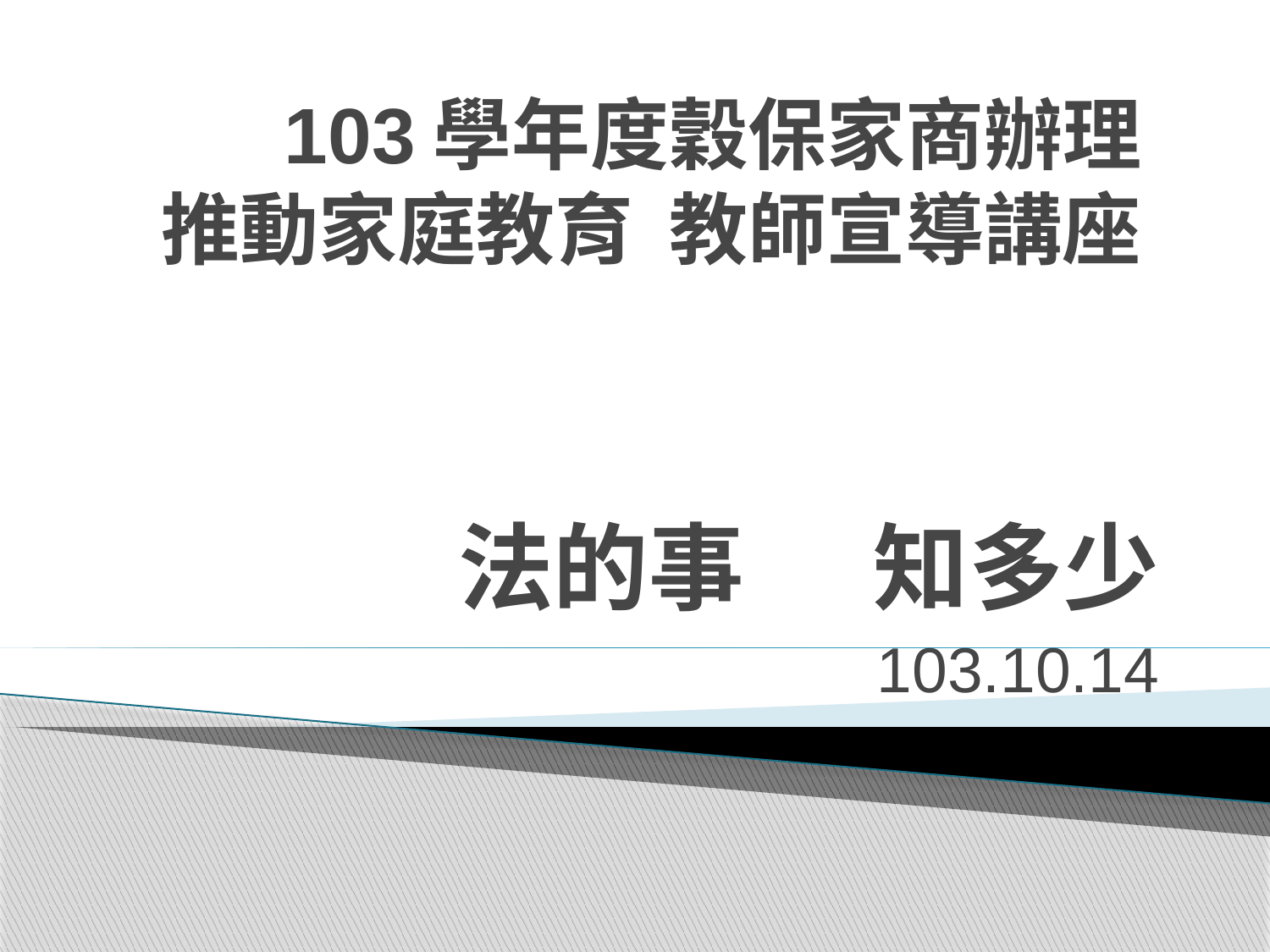

# 103學年度穀保家商辦理 推動家庭教育  教師宣導講座
法的事      知多少
103.10.14